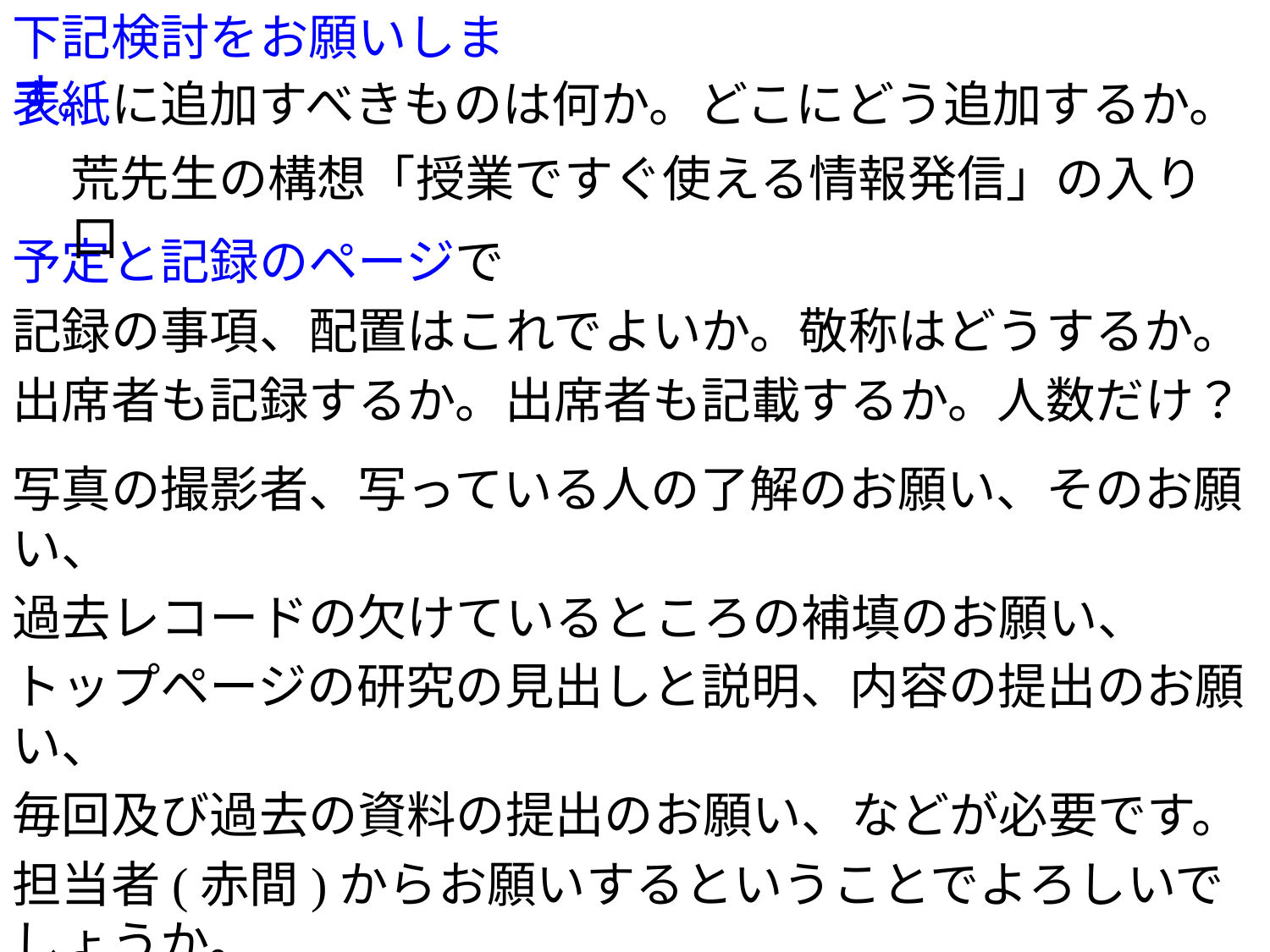

下記検討をお願いします。
表紙に追加すべきものは何か。どこにどう追加するか。
荒先生の構想「授業ですぐ使える情報発信」の入り口
予定と記録のページで
記録の事項、配置はこれでよいか。敬称はどうするか。
出席者も記録するか。出席者も記載するか。人数だけ？
写真の撮影者、写っている人の了解のお願い、そのお願い、
過去レコードの欠けているところの補填のお願い、
トップページの研究の見出しと説明、内容の提出のお願い、
毎回及び過去の資料の提出のお願い、などが必要です。
担当者(赤間)からお願いするということでよろしいでしょうか。
多分どれも会員の義務ではないと思います。
了解や提出がなければ記載しないということでいいですか。